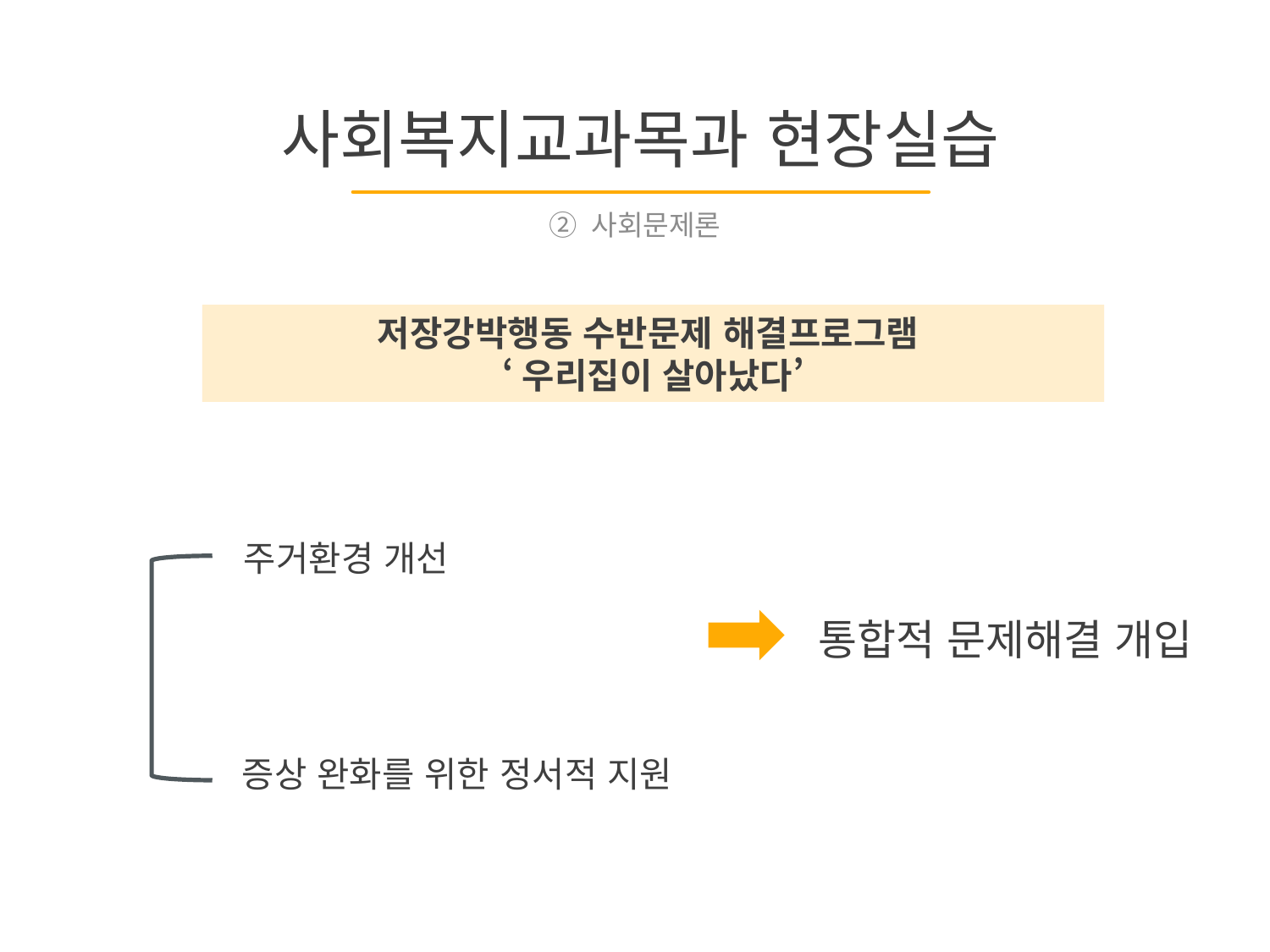

사회복지교과목과 현장실습
② 사회문제론
저장강박행동 수반문제 해결프로그램
‘우리집이 살아났다’
주거환경 개선

통합적 문제해결 개입

증상 완화를 위한 정서적 지원